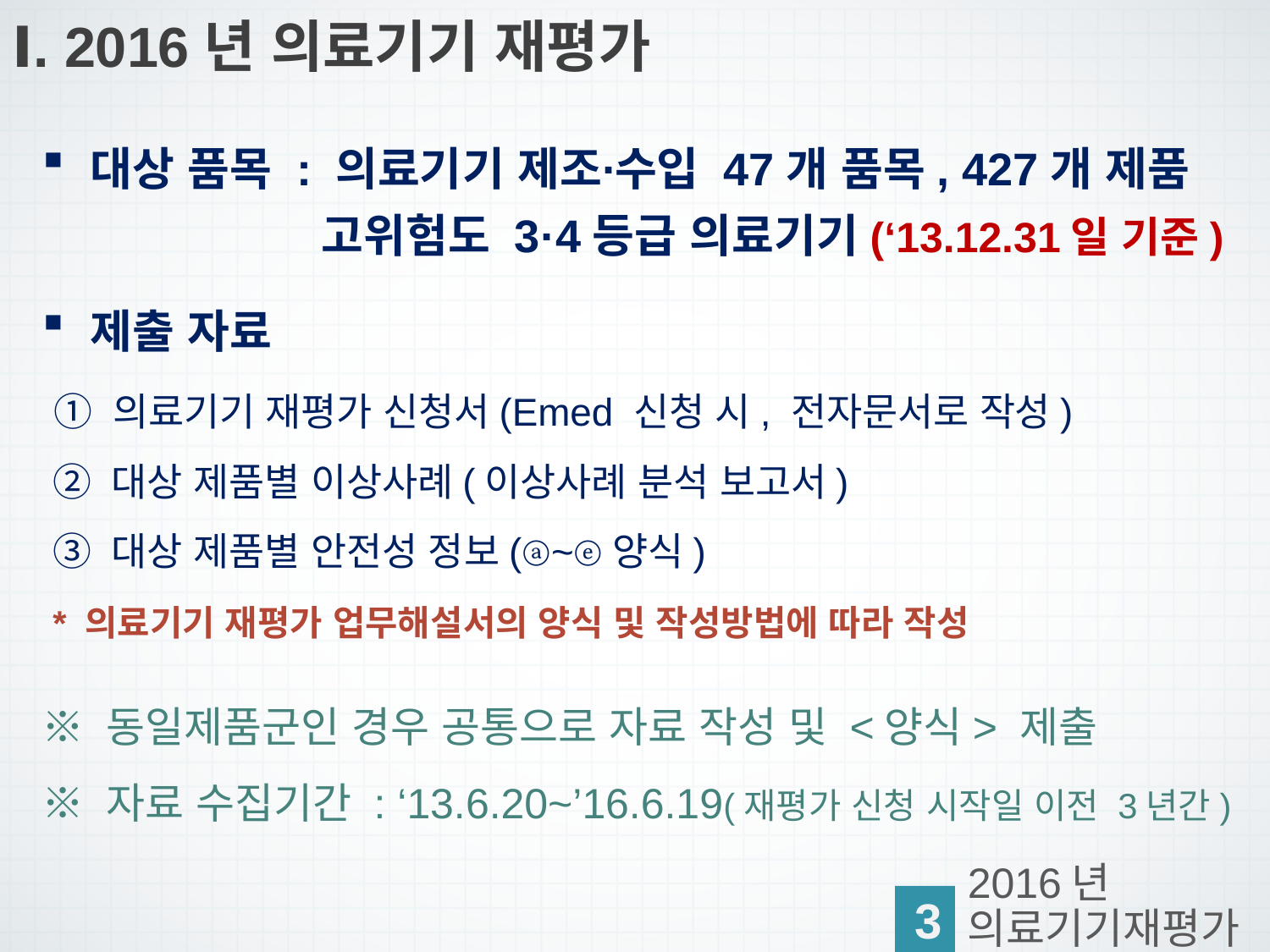

Ⅰ. 2016년 의료기기 재평가

 대상 품목 : 의료기기 제조∙수입 47개 품목, 427개 제품
   	            고위험도 3·4등급 의료기기(‘13.12.31일 기준)

 제출 자료
 ① 의료기기 재평가 신청서(Emed 신청 시, 전자문서로 작성)
 ② 대상 제품별 이상사례(이상사례 분석 보고서)
 ③ 대상 제품별 안전성 정보(ⓐ~ⓔ양식)
 * 의료기기 재평가 업무해설서의 양식 및 작성방법에 따라 작성

※ 동일제품군인 경우 공통으로 자료 작성 및 <양식> 제출
※ 자료 수집기간 : ‘13.6.20~’16.6.19(재평가 신청 시작일 이전 3년간)
2016년
의료기기재평가
3